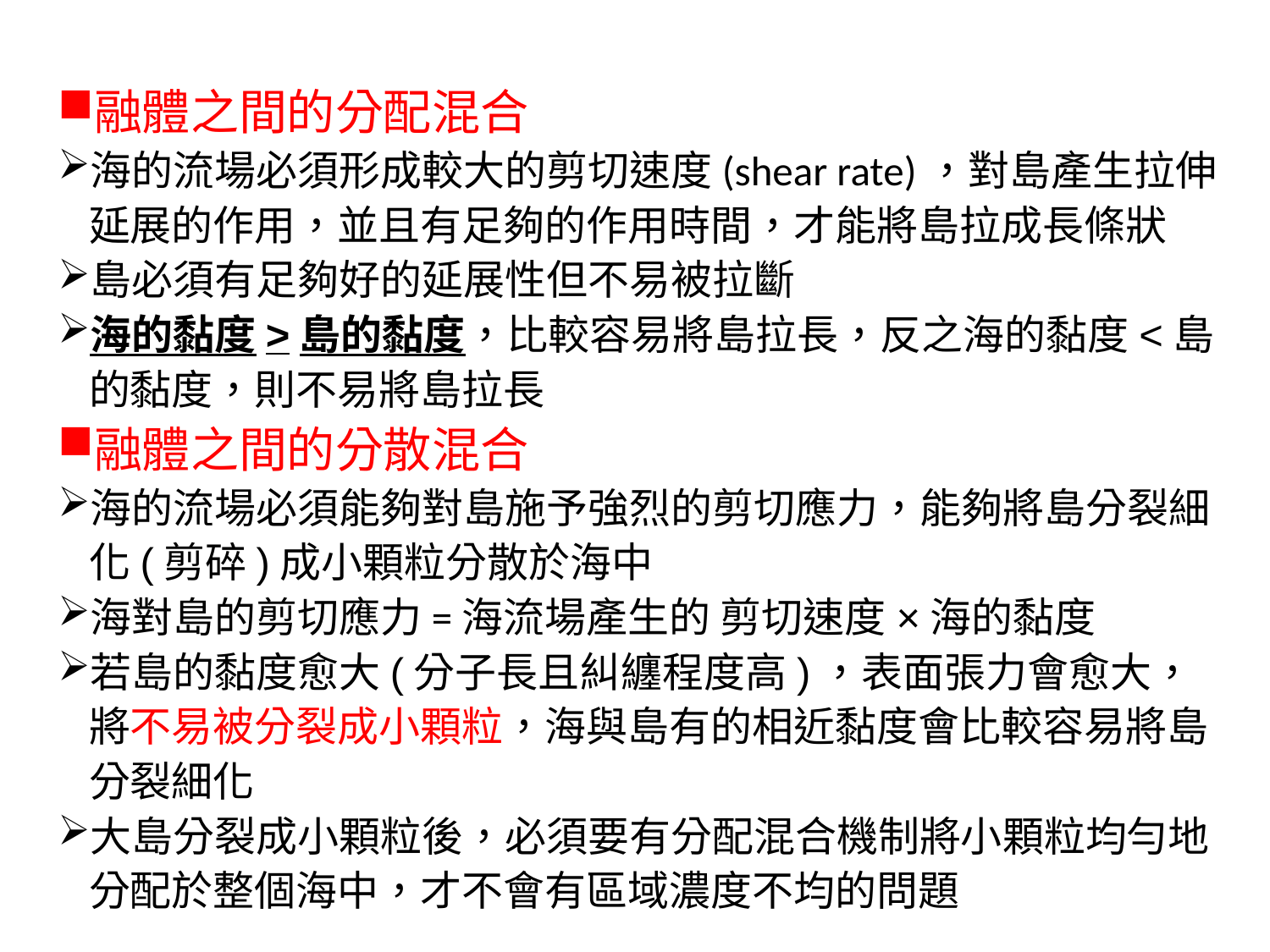

融體之間的分配混合
海的流場必須形成較大的剪切速度(shear rate)，對島產生拉伸延展的作用，並且有足夠的作用時間，才能將島拉成長條狀
島必須有足夠好的延展性但不易被拉斷
海的黏度>島的黏度，比較容易將島拉長，反之海的黏度<島的黏度，則不易將島拉長
融體之間的分散混合
海的流場必須能夠對島施予強烈的剪切應力，能夠將島分裂細化(剪碎)成小顆粒分散於海中
海對島的剪切應力=海流場產生的 剪切速度×海的黏度
若島的黏度愈大(分子長且糾纏程度高)，表面張力會愈大，將不易被分裂成小顆粒，海與島有的相近黏度會比較容易將島分裂細化
大島分裂成小顆粒後，必須要有分配混合機制將小顆粒均勻地分配於整個海中，才不會有區域濃度不均的問題